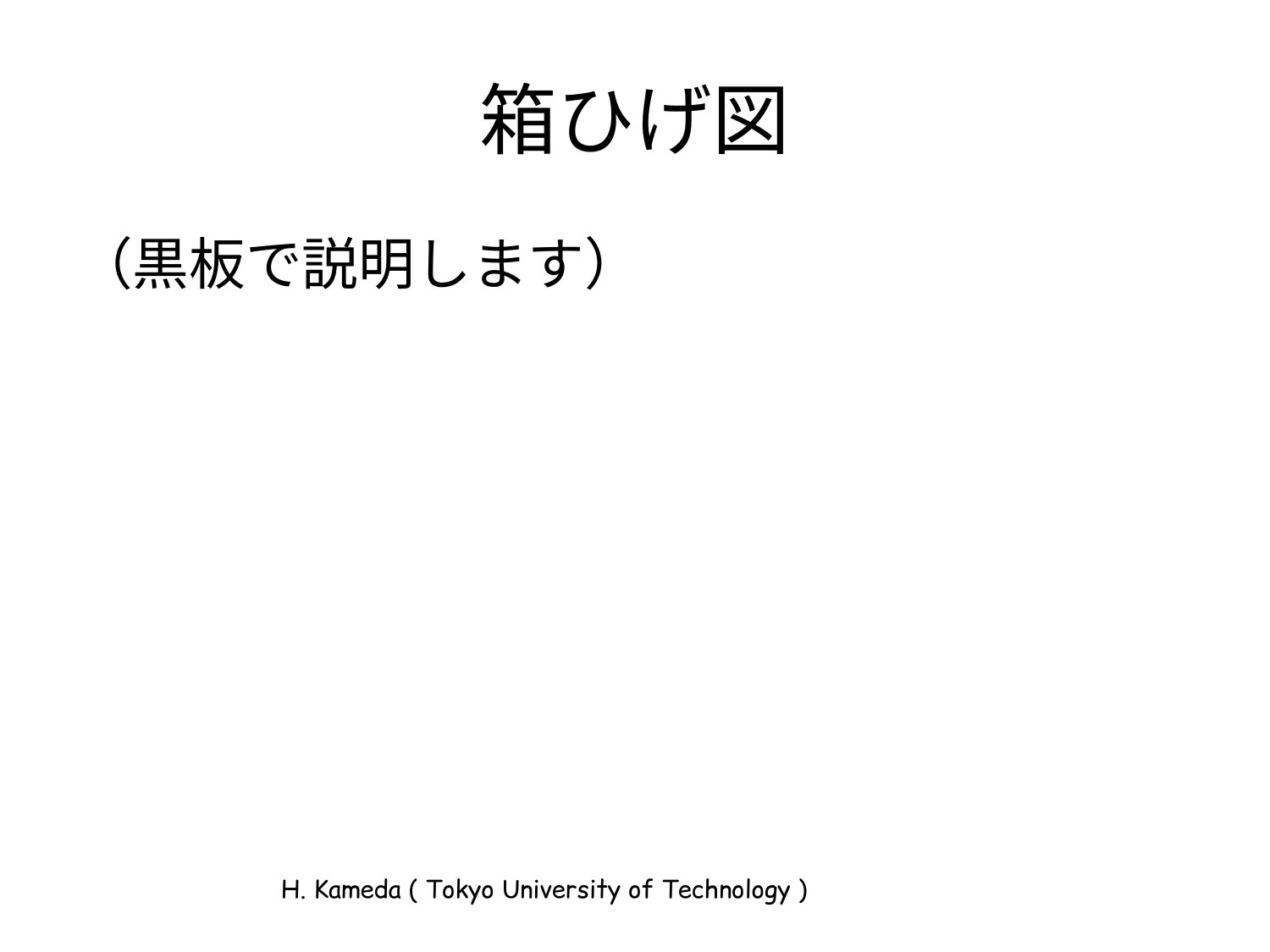

# 箱ひげ図
（黒板で説明します）
H. Kameda ( Tokyo University of Technology )